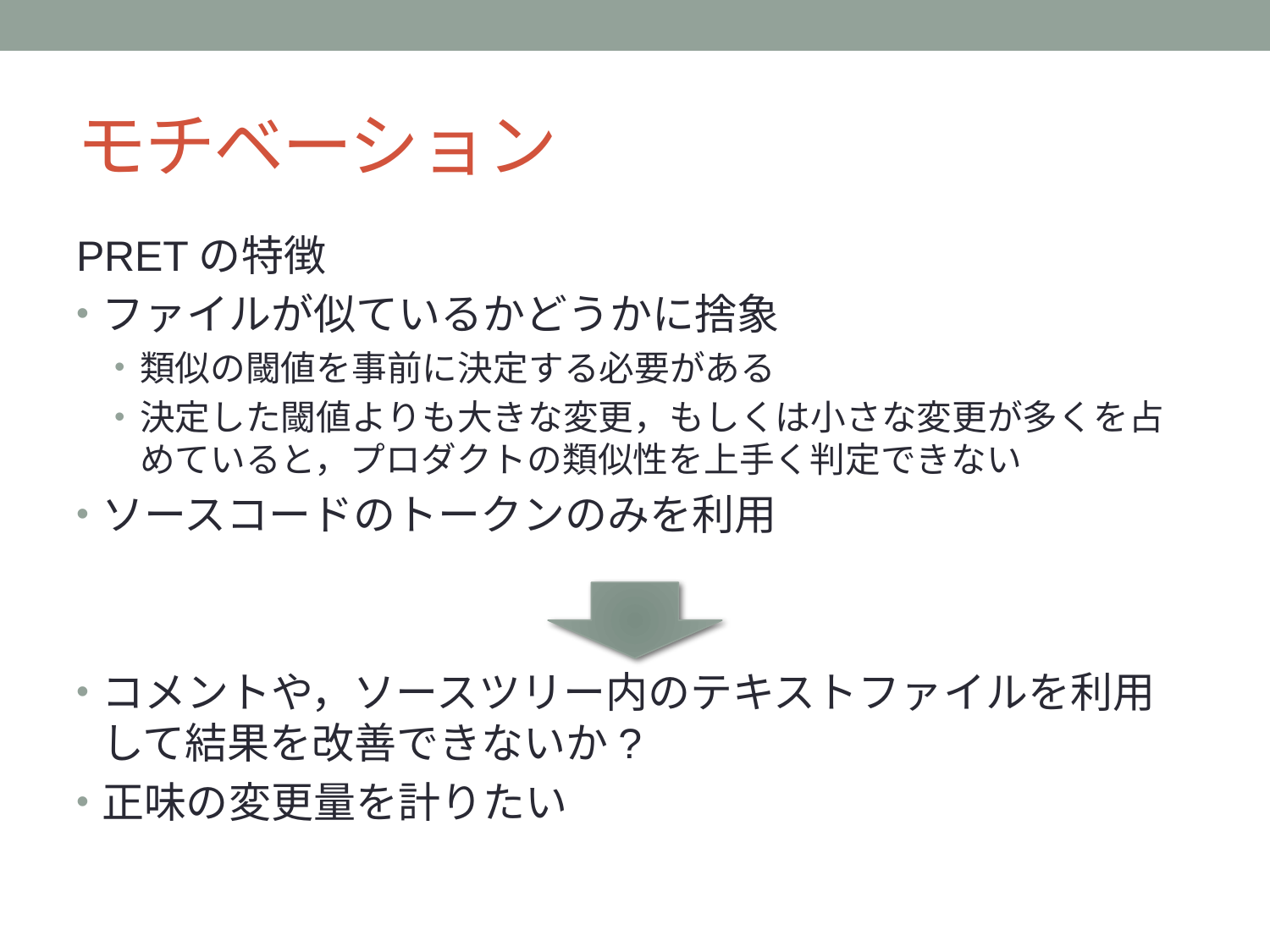

# モチベーション
PRETの特徴
ファイルが似ているかどうかに捨象
類似の閾値を事前に決定する必要がある
決定した閾値よりも大きな変更，もしくは小さな変更が多くを占めていると，プロダクトの類似性を上手く判定できない
ソースコードのトークンのみを利用

コメントや，ソースツリー内のテキストファイルを利用して結果を改善できないか?
正味の変更量を計りたい